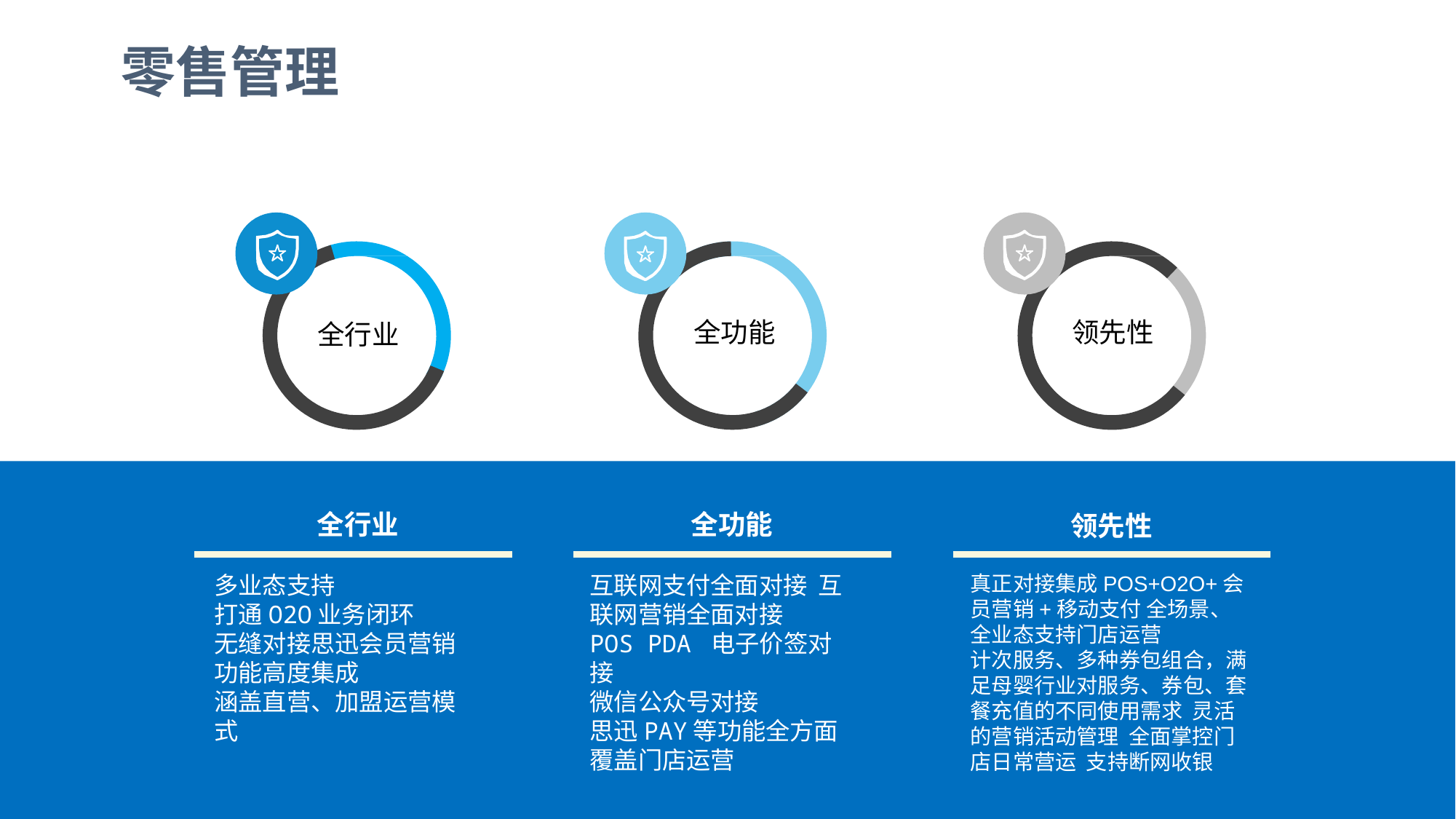

零售管理
零售管理

全功能
领先性
全行业

全行业
全功能
领先性

多业态支持
打通O2O业务闭环
无缝对接思迅会员营销
功能高度集成
涵盖直营、加盟运营模式
互联网支付全面对接  互联网营销全面对接
POS PDA 电子价签对接
微信公众号对接
思迅PAY等功能全方面覆盖门店运营
真正对接集成POS+O2O+会员营销+移动支付 全场景、全业态支持门店运营
计次服务、多种券包组合，满足母婴行业对服务、券包、套餐充值的不同使用需求  灵活的营销活动管理  全面掌控门店日常营运  支持断网收银